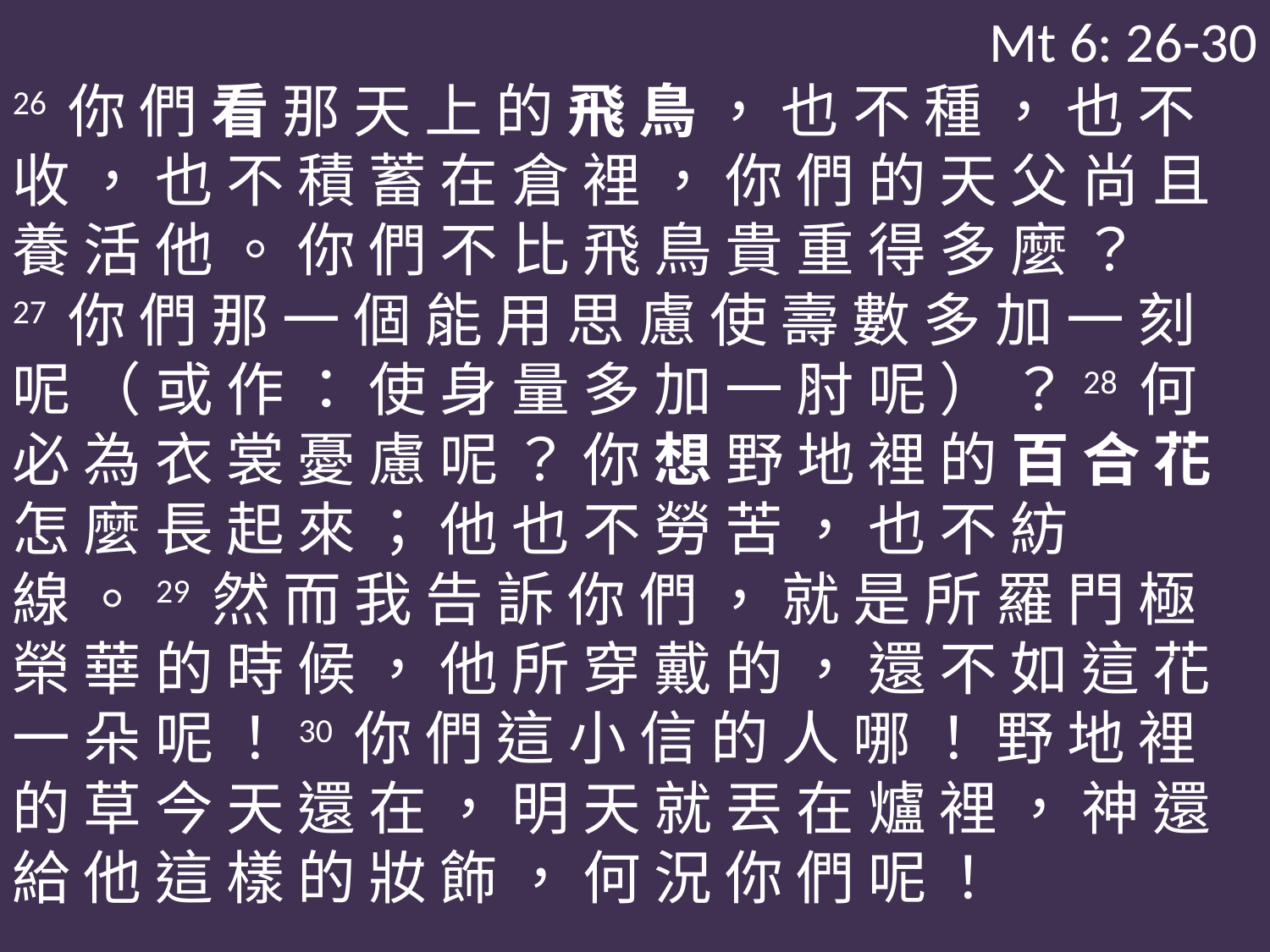

Mt 6: 26-30
26 你 們 看 那 天 上 的 飛 鳥 ， 也 不 種 ， 也 不 收 ， 也 不 積 蓄 在 倉 裡 ， 你 們 的 天 父 尚 且 養 活 他 。 你 們 不 比 飛 鳥 貴 重 得 多 麼 ？27 你 們 那 一 個 能 用 思 慮 使 壽 數 多 加 一 刻 呢 （ 或 作 ： 使 身 量 多 加 一 肘 呢 ） ？28 何 必 為 衣 裳 憂 慮 呢 ？ 你 想 野 地 裡 的 百 合 花 怎 麼 長 起 來 ； 他 也 不 勞 苦 ， 也 不 紡 線 。29 然 而 我 告 訴 你 們 ， 就 是 所 羅 門 極 榮 華 的 時 候 ， 他 所 穿 戴 的 ， 還 不 如 這 花 一 朵 呢 ！30 你 們 這 小 信 的 人 哪 ！ 野 地 裡 的 草 今 天 還 在 ， 明 天 就 丟 在 爐 裡 ， 神 還 給 他 這 樣 的 妝 飾 ， 何 況 你 們 呢 ！